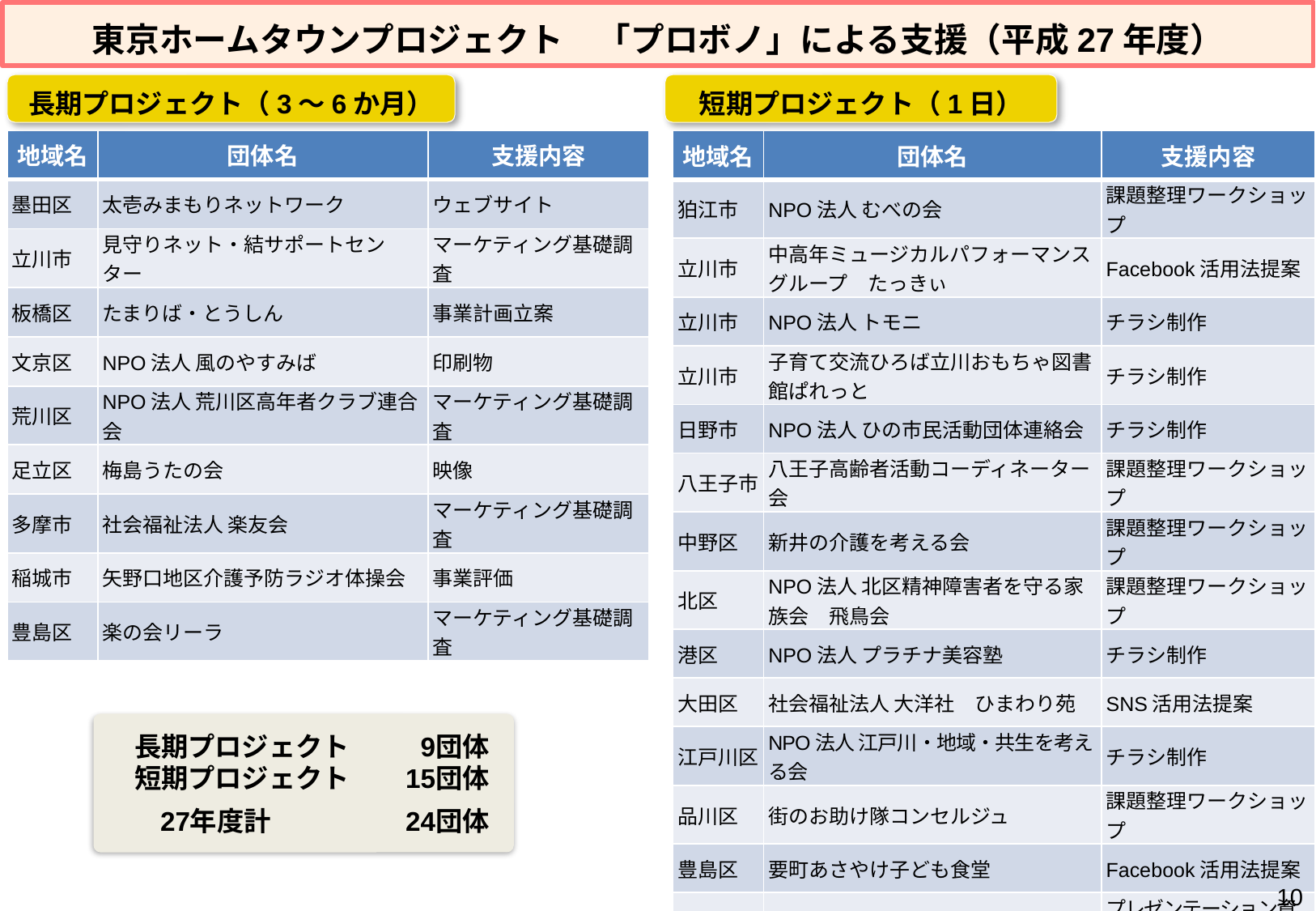

# 東京ホームタウンプロジェクト　「プロボノ」による支援（平成27年度）
長期プロジェクト（3～6か月）
短期プロジェクト（1日）
| 地域名 | 団体名 | 支援内容 |
| --- | --- | --- |
| 墨田区 | 太壱みまもりネットワーク | ウェブサイト |
| 立川市 | 見守りネット・結サポートセンター | マーケティング基礎調査 |
| 板橋区 | たまりば・とうしん | 事業計画立案 |
| 文京区 | NPO法人 風のやすみば | 印刷物 |
| 荒川区 | NPO法人 荒川区高年者クラブ連合会 | マーケティング基礎調査 |
| 足立区 | 梅島うたの会 | 映像 |
| 多摩市 | 社会福祉法人 楽友会 | マーケティング基礎調査 |
| 稲城市 | 矢野口地区介護予防ラジオ体操会 | 事業評価 |
| 豊島区 | 楽の会リーラ | マーケティング基礎調査 |
| 地域名 | 団体名 | 支援内容 |
| --- | --- | --- |
| 狛江市 | NPO法人 むべの会 | 課題整理ワークショップ |
| 立川市 | 中高年ミュージカルパフォーマンスグループ　たっきぃ | Facebook活用法提案 |
| 立川市 | NPO法人 トモニ | チラシ制作 |
| 立川市 | 子育て交流ひろば立川おもちゃ図書館ぱれっと | チラシ制作 |
| 日野市 | NPO法人 ひの市民活動団体連絡会 | チラシ制作 |
| 八王子市 | 八王子高齢者活動コーディネーター会 | 課題整理ワークショップ |
| 中野区 | 新井の介護を考える会 | 課題整理ワークショップ |
| 北区 | NPO法人 北区精神障害者を守る家族会　飛鳥会 | 課題整理ワークショップ |
| 港区 | NPO法人 プラチナ美容塾 | チラシ制作 |
| 大田区 | 社会福祉法人 大洋社　ひまわり苑 | SNS活用法提案 |
| 江戸川区 | NPO法人 江戸川・地域・共生を考える会 | チラシ制作 |
| 品川区 | 街のお助け隊コンセルジュ | 課題整理ワークショップ |
| 豊島区 | 要町あさやけ子ども食堂 | Facebook活用法提案 |
| 渋谷区 | 初台生活学校 | プレゼンテーション資料作成 |
| 三鷹市 | みたか・みんなの広場 | パンフレット制作 |
　長期プロジェクト	9団体
　短期プロジェクト	15団体
	27年度計　　　　　24団体

10

10